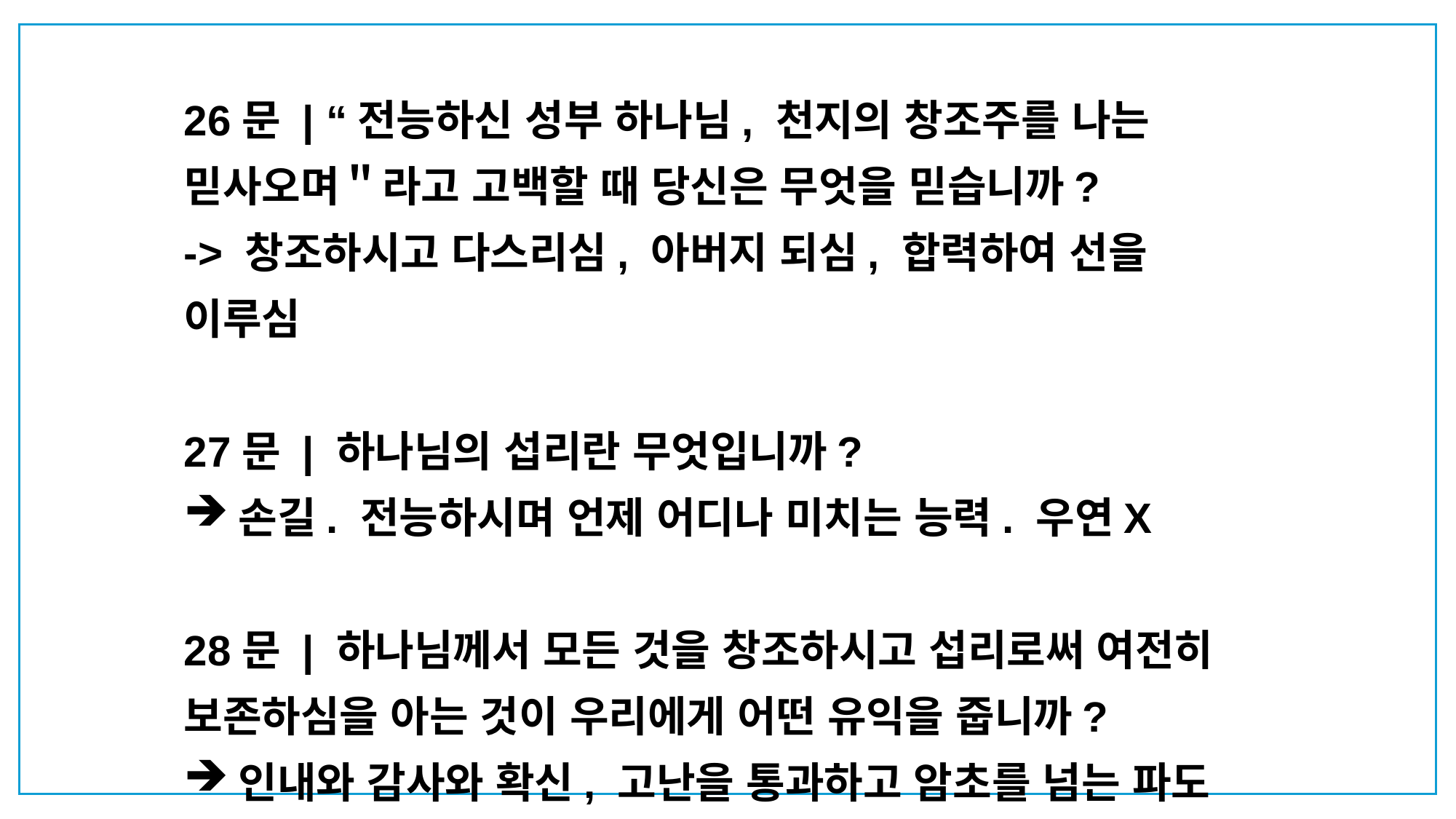

26문 | “전능하신 성부 하나님, 천지의 창조주를 나는 믿사오며＂라고 고백할 때 당신은 무엇을 믿습니까?
-> 창조하시고 다스리심, 아버지 되심, 합력하여 선을 이루심

27문 | 하나님의 섭리란 무엇입니까?
손길. 전능하시며 언제 어디나 미치는 능력. 우연X

28문 | 하나님께서 모든 것을 창조하시고 섭리로써 여전히 보존하심을 아는 것이 우리에게 어떤 유익을 줍니까?
인내와 감사와 확신, 고난을 통과하고 암초를 넘는 파도